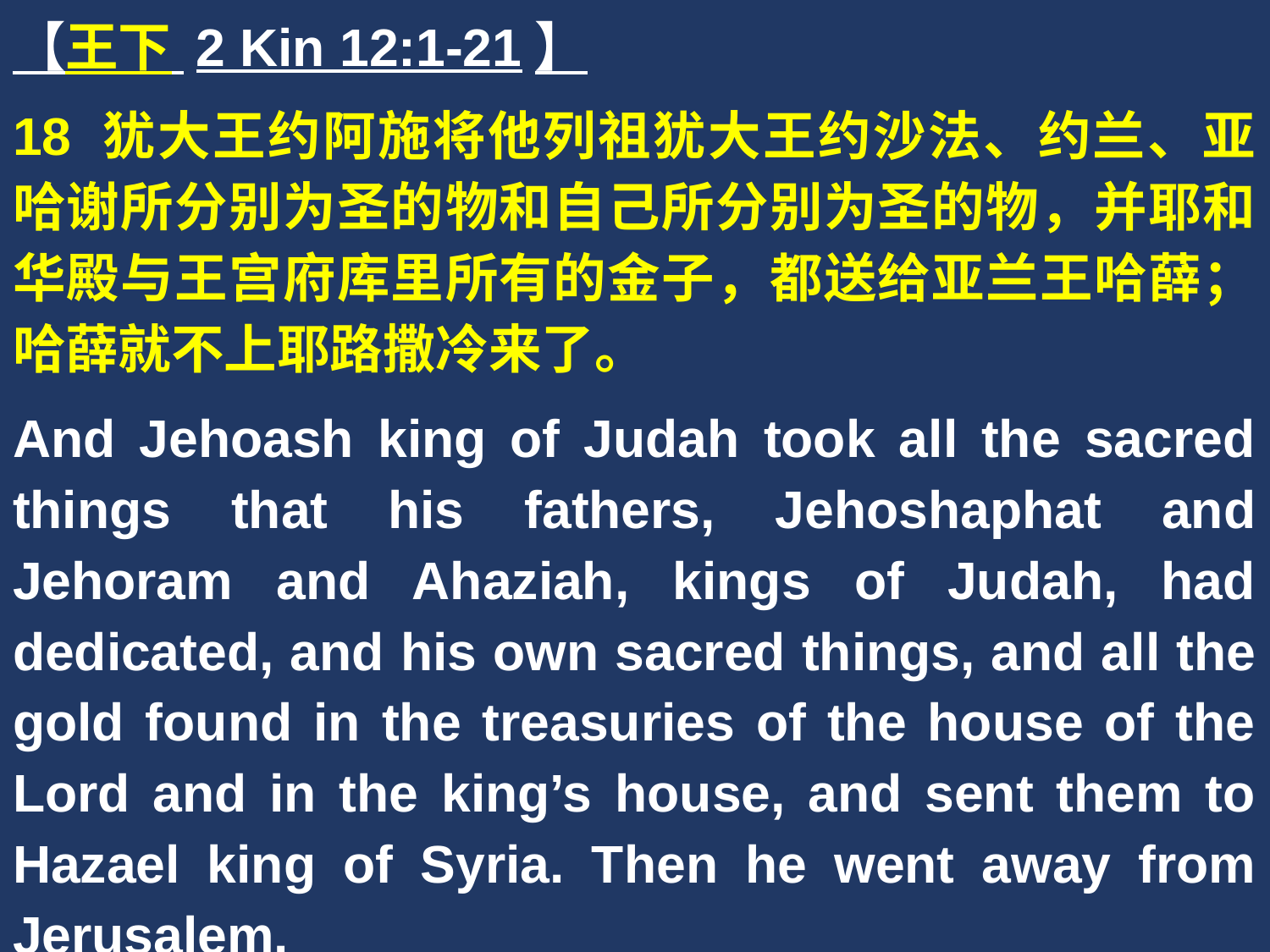

【王下 2 Kin 12:1-21】
18 犹大王约阿施将他列祖犹大王约沙法、约兰、亚哈谢所分别为圣的物和自己所分别为圣的物，并耶和华殿与王宫府库里所有的金子，都送给亚兰王哈薛；哈薛就不上耶路撒冷来了。
And Jehoash king of Judah took all the sacred things that his fathers, Jehoshaphat and Jehoram and Ahaziah, kings of Judah, had dedicated, and his own sacred things, and all the gold found in the treasuries of the house of the Lord and in the king’s house, and sent them to Hazael king of Syria. Then he went away from Jerusalem.